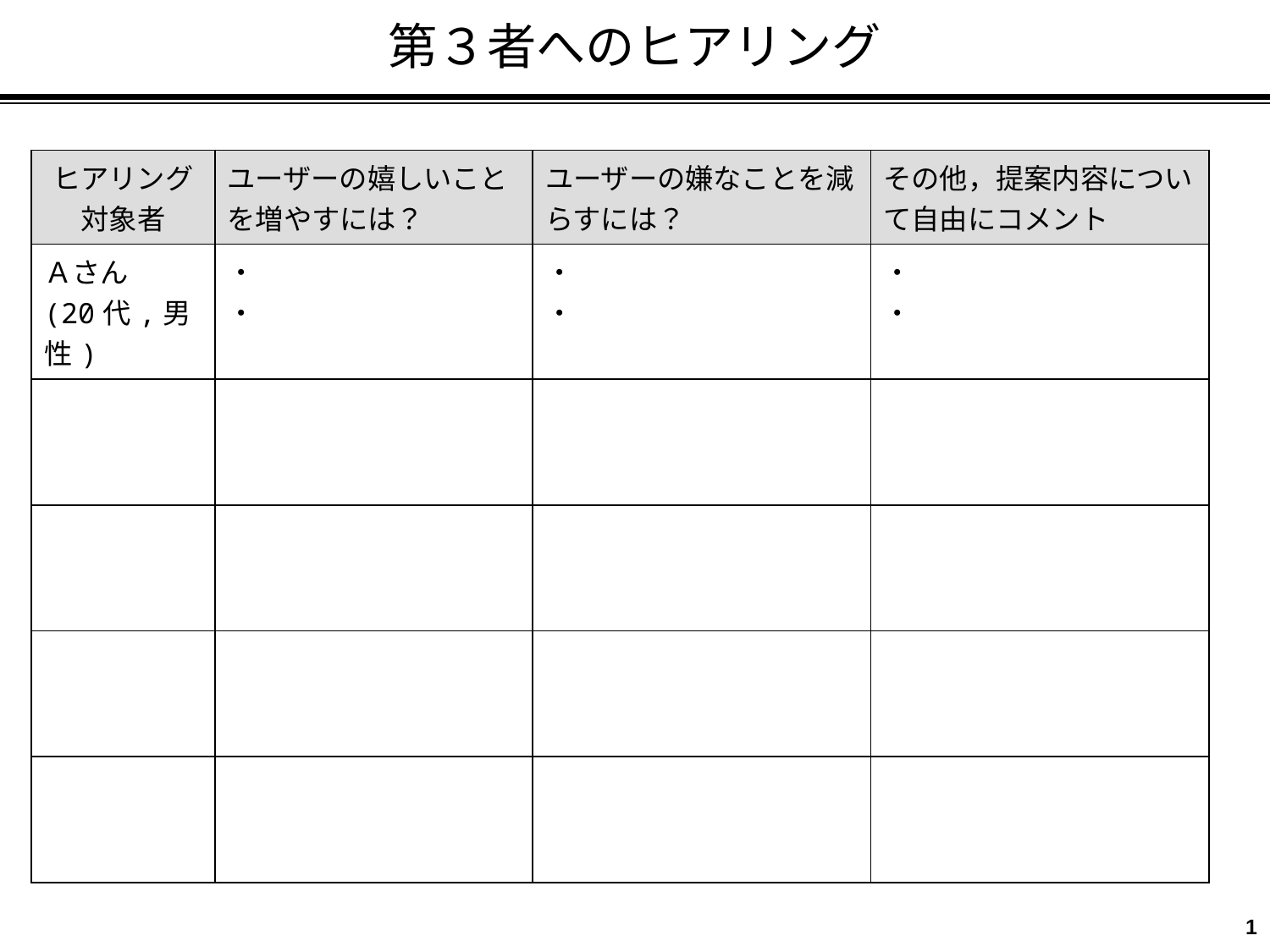

# 第３者へのヒアリング
| ヒアリング 対象者 | ユーザーの嬉しいことを増やすには？ | ユーザーの嫌なことを減らすには？ | その他，提案内容について自由にコメント |
| --- | --- | --- | --- |
| Ａさん (20代,男性) | ・ ・ | ・ ・ | ・ ・ |
|  |  |  |  |
|  |  |  |  |
|  |  |  |  |
|  |  |  |  |
1